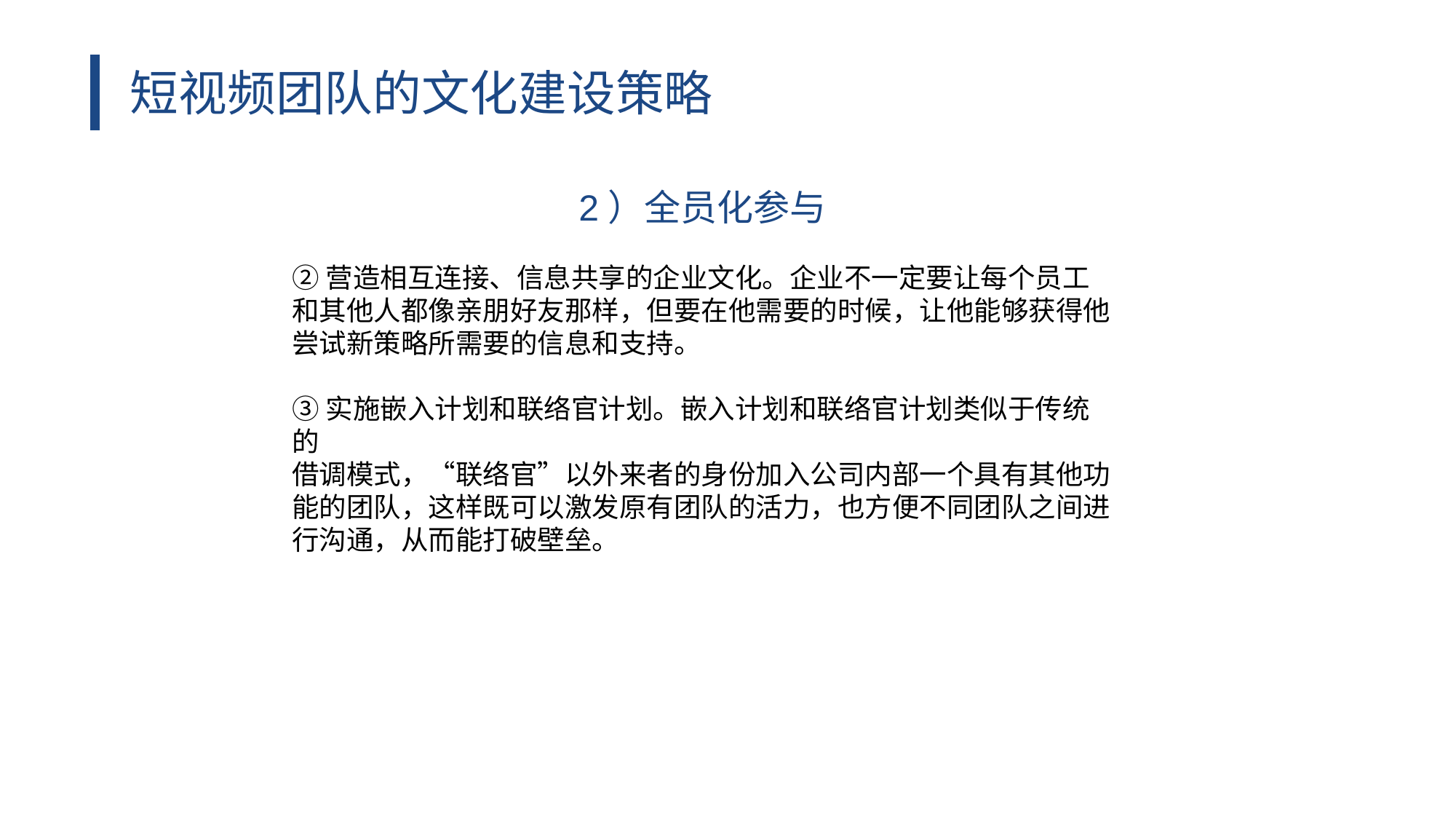

短视频团队的文化建设策略
2）全员化参与

②营造相互连接、信息共享的企业文化。企业不一定要让每个员工和其他人都像亲朋好友那样，但要在他需要的时候，让他能够获得他尝试新策略所需要的信息和支持。

③实施嵌入计划和联络官计划。嵌入计划和联络官计划类似于传统的
借调模式，“联络官”以外来者的身份加入公司内部一个具有其他功能的团队，这样既可以激发原有团队的活力，也方便不同团队之间进行沟通，从而能打破壁垒。